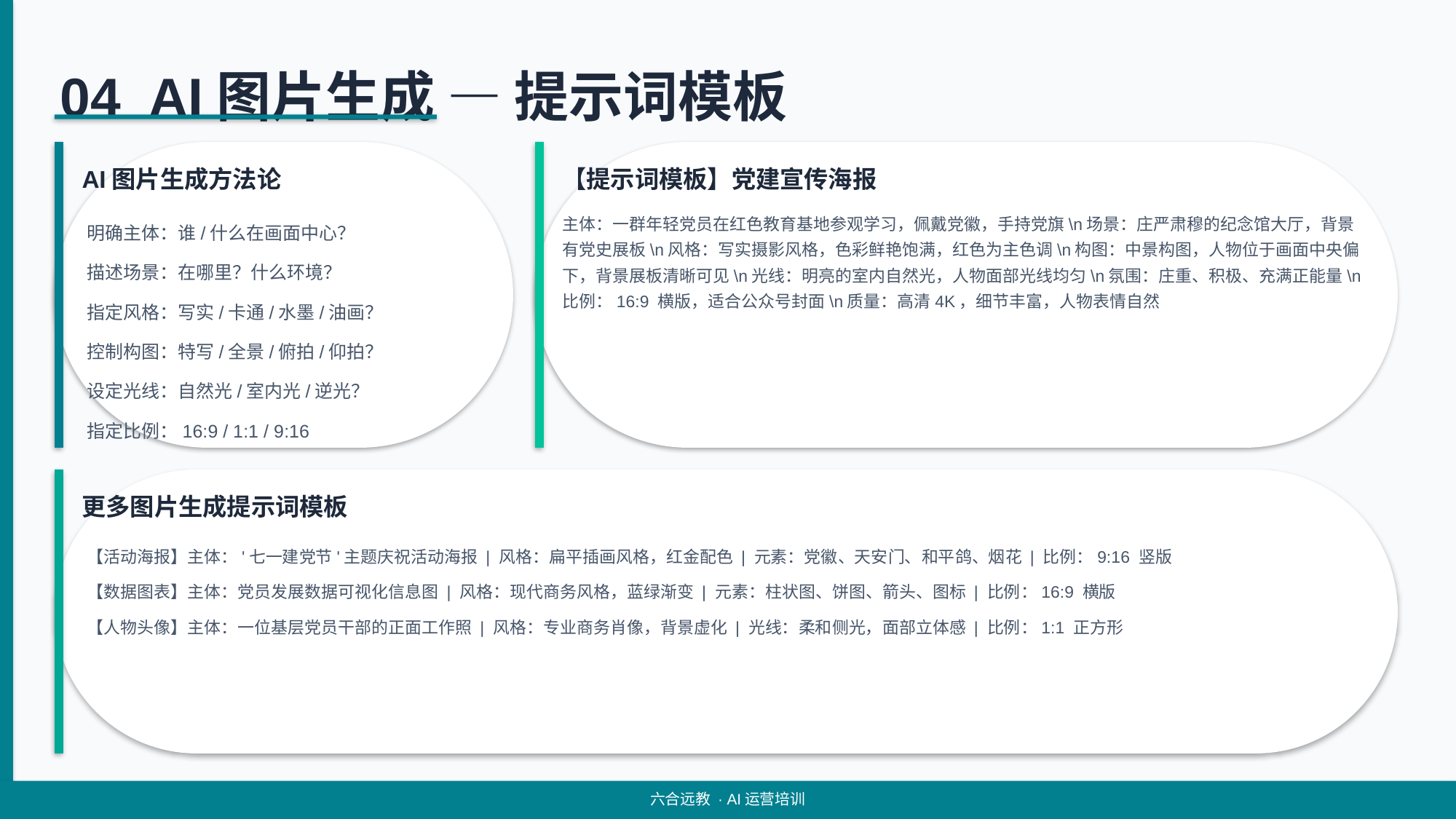

04  AI图片生成 — 提示词模板

AI图片生成方法论
【提示词模板】党建宣传海报
明确主体：谁/什么在画面中心？
描述场景：在哪里？什么环境？
指定风格：写实/卡通/水墨/油画？
控制构图：特写/全景/俯拍/仰拍？
设定光线：自然光/室内光/逆光？
指定比例：16:9 / 1:1 / 9:16
主体：一群年轻党员在红色教育基地参观学习，佩戴党徽，手持党旗\n场景：庄严肃穆的纪念馆大厅，背景有党史展板\n风格：写实摄影风格，色彩鲜艳饱满，红色为主色调\n构图：中景构图，人物位于画面中央偏下，背景展板清晰可见\n光线：明亮的室内自然光，人物面部光线均匀\n氛围：庄重、积极、充满正能量\n比例：16:9 横版，适合公众号封面\n质量：高清4K，细节丰富，人物表情自然

更多图片生成提示词模板
【活动海报】主体：'七一建党节'主题庆祝活动海报 | 风格：扁平插画风格，红金配色 | 元素：党徽、天安门、和平鸽、烟花 | 比例：9:16 竖版
【数据图表】主体：党员发展数据可视化信息图 | 风格：现代商务风格，蓝绿渐变 | 元素：柱状图、饼图、箭头、图标 | 比例：16:9 横版
【人物头像】主体：一位基层党员干部的正面工作照 | 风格：专业商务肖像，背景虚化 | 光线：柔和侧光，面部立体感 | 比例：1:1 正方形

六合远教 · AI运营培训